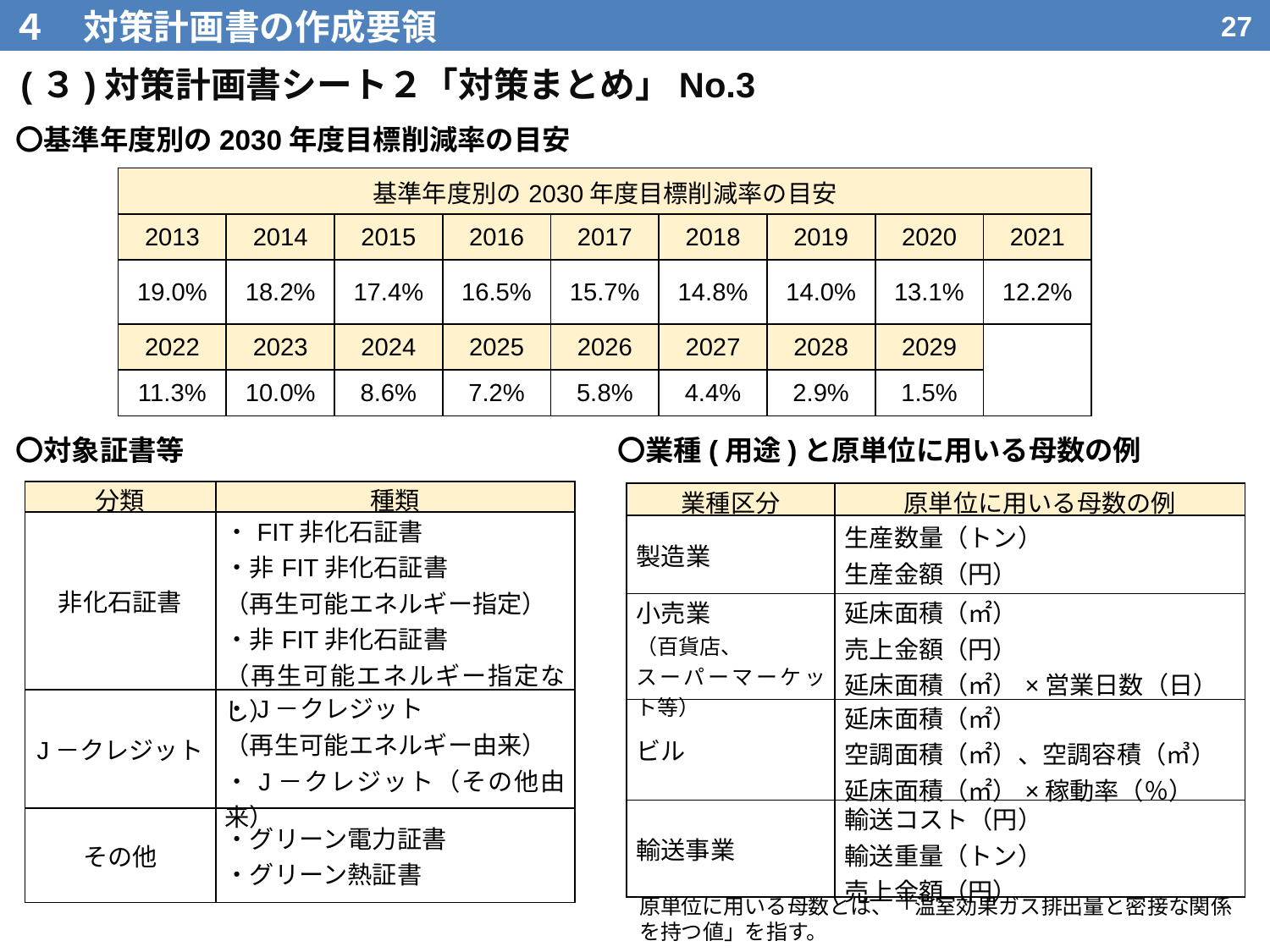

４　対策計画書の作成要領
27
 (３)対策計画書シート２「対策まとめ」No.3
〇基準年度別の2030年度目標削減率の目安
| 基準年度別の2030年度目標削減率の目安 |  |  |  |  |  |  |  |  |
| --- | --- | --- | --- | --- | --- | --- | --- | --- |
| 2013 | 2014 | 2015 | 2016 | 2017 | 2018 | 2019 | 2020 | 2021 |
| 19.0% | 18.2% | 17.4% | 16.5% | 15.7% | 14.8% | 14.0% | 13.1% | 12.2% |
| 2022 | 2023 | 2024 | 2025 | 2026 | 2027 | 2028 | 2029 |  |
| 11.3% | 10.0% | 8.6% | 7.2% | 5.8% | 4.4% | 2.9% | 1.5% |  |
〇対象証書等
〇業種(用途)と原単位に用いる母数の例
| 分類 | 種類 |
| --- | --- |
| 非化石証書 | ・FIT非化石証書 ・非FIT非化石証書 （再生可能エネルギー指定） ・非FIT非化石証書 （再生可能エネルギー指定なし） |
| J－クレジット | ・J－クレジット （再生可能エネルギー由来） ・J－クレジット（その他由来） |
| その他 | ・グリーン電力証書 ・グリーン熱証書 |
| 業種区分 | 原単位に用いる母数の例 |
| --- | --- |
| 製造業 | 生産数量（トン） 生産金額（円） |
| 小売業 （百貨店、 スーパーマーケット等） | 延床面積（㎡） 売上金額（円） 延床面積（㎡）×営業日数（日） |
| ビル | 延床面積（㎡） 空調面積（㎡）、空調容積（㎥） 延床面積（㎡）×稼動率（％） |
| 輸送事業 | 輸送コスト（円） 輸送重量（トン） 売上金額（円） |
原単位に用いる母数とは、「温室効果ガス排出量と密接な関係を持つ値」を指す。